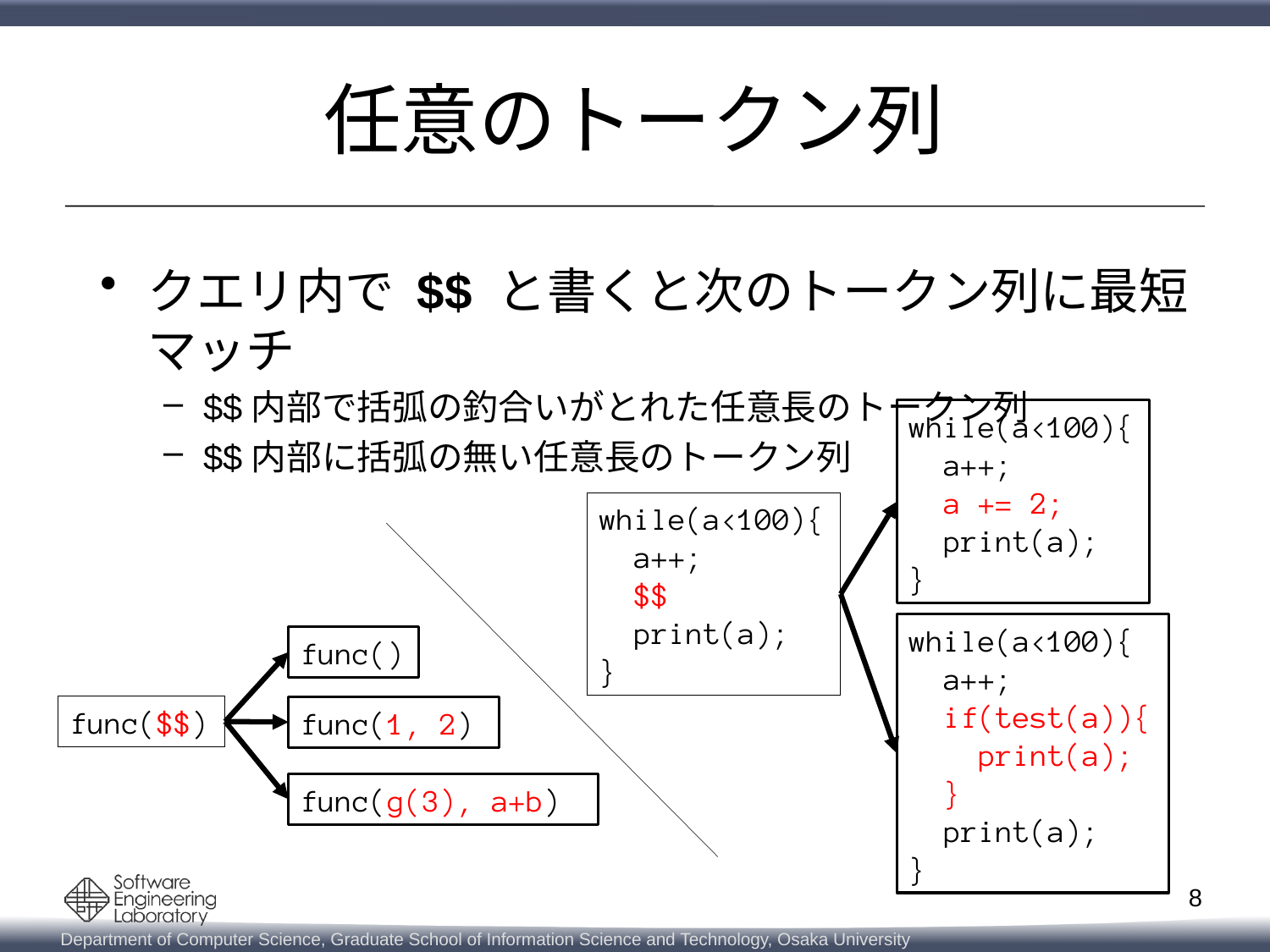

# 任意のトークン列
クエリ内で $$ と書くと次のトークン列に最短マッチ
$$内部で括弧の釣合いがとれた任意長のトークン列
$$内部に括弧の無い任意長のトークン列
while(a<100){
  a++;
  a += 2;
  print(a);
}
while(a<100){
  a++;
  $$
  print(a);
}
while(a<100){
  a++;
  if(test(a)){
    print(a);
  }
  print(a);
}
func()
func($$)
func(1, 2)
func(g(3), a+b)
8